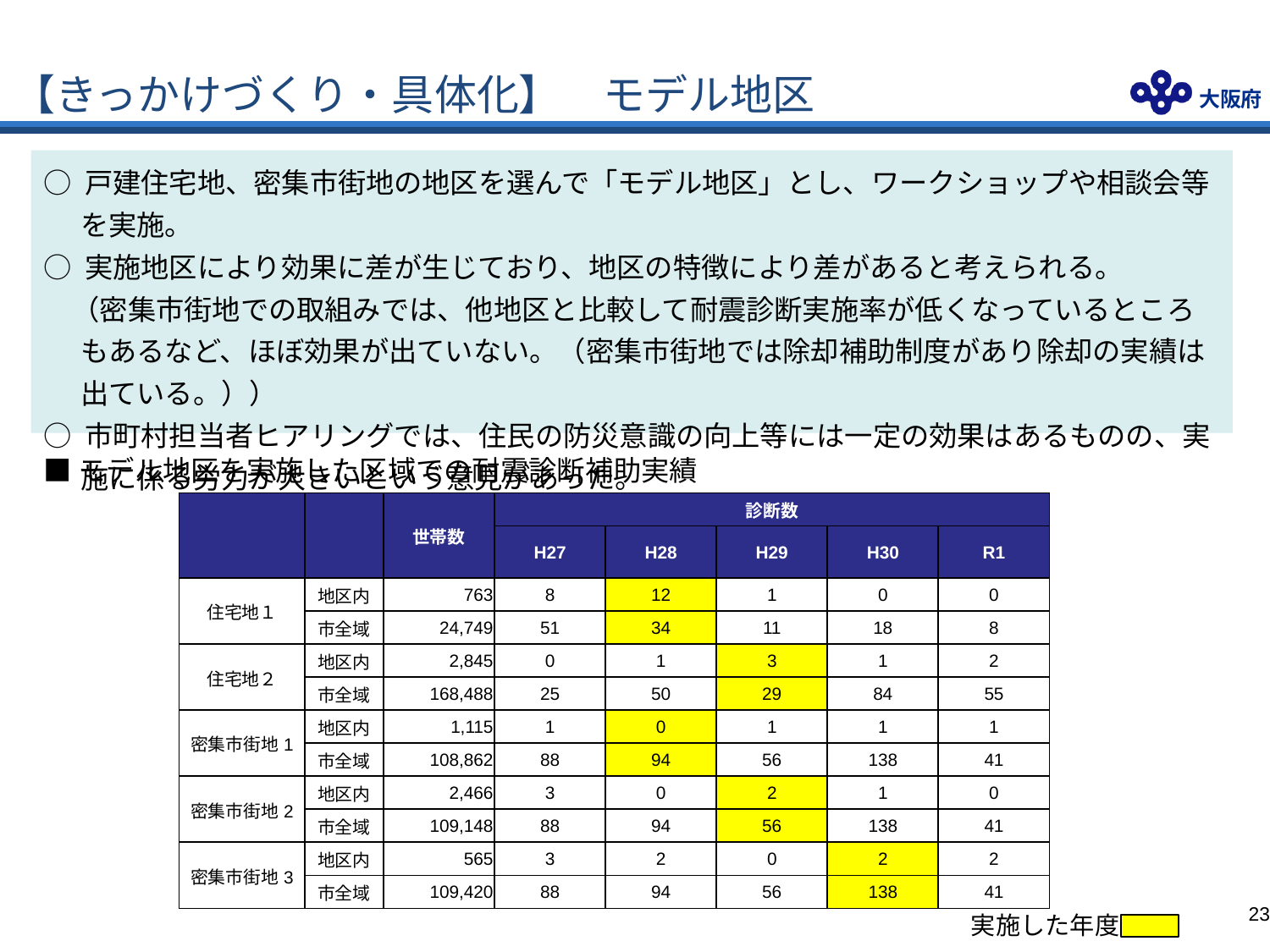

# 【きっかけづくり・具体化】　モデル地区
○ 戸建住宅地、密集市街地の地区を選んで「モデル地区」とし、ワークショップや相談会等を実施。
○ 実施地区により効果に差が生じており、地区の特徴により差があると考えられる。
　（密集市街地での取組みでは、他地区と比較して耐震診断実施率が低くなっているところもあるなど、ほぼ効果が出ていない。（密集市街地では除却補助制度があり除却の実績は出ている。））
○ 市町村担当者ヒアリングでは、住民の防災意識の向上等には一定の効果はあるものの、実施に係る労力が大きいという意見があった。

■モデル地区を実施した区域での耐震診断補助実績
|  |  | 世帯数 | 診断数 |  |  |  |  |
| --- | --- | --- | --- | --- | --- | --- | --- |
|  |  |  | H27 | H28 | H29 | H30 | R1 |
| 住宅地１ | 地区内 | 763 | 8 | 12 | 1 | 0 | 0 |
|  | 市全域 | 24,749 | 51 | 34 | 11 | 18 | 8 |
| 住宅地２ | 地区内 | 2,845 | 0 | 1 | 3 | 1 | 2 |
|  | 市全域 | 168,488 | 25 | 50 | 29 | 84 | 55 |
| 密集市街地1 | 地区内 | 1,115 | 1 | 0 | 1 | 1 | 1 |
|  | 市全域 | 108,862 | 88 | 94 | 56 | 138 | 41 |
| 密集市街地2 | 地区内 | 2,466 | 3 | 0 | 2 | 1 | 0 |
|  | 市全域 | 109,148 | 88 | 94 | 56 | 138 | 41 |
| 密集市街地3 | 地区内 | 565 | 3 | 2 | 0 | 2 | 2 |
|  | 市全域 | 109,420 | 88 | 94 | 56 | 138 | 41 |
23
実施した年度